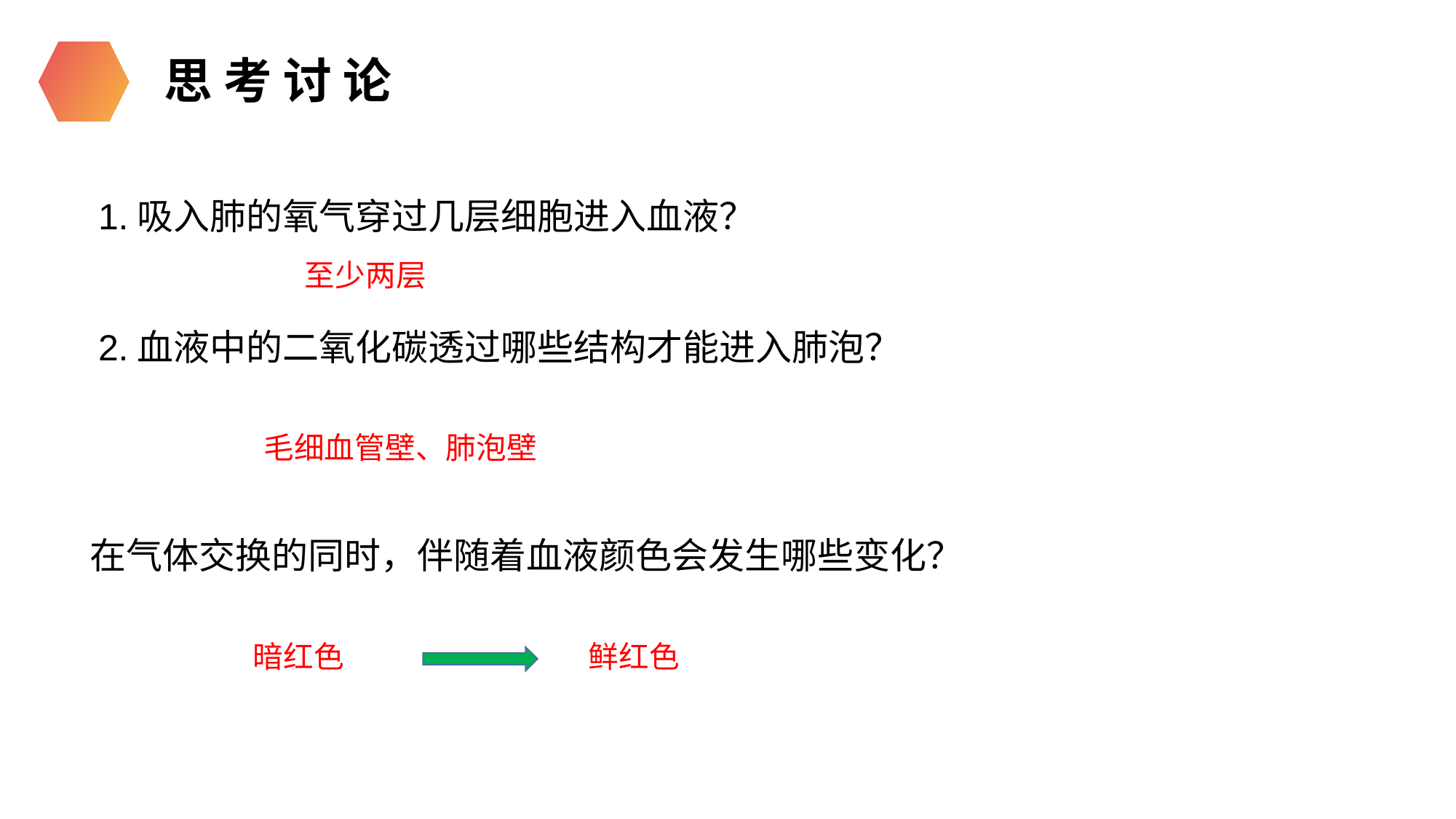

思 考 讨 论

1.吸入肺的氧气穿过几层细胞进入血液？

2.血液中的二氧化碳透过哪些结构才能进入肺泡？
至少两层
毛细血管壁、肺泡壁
在气体交换的同时，伴随着血液颜色会发生哪些变化？
暗红色
鲜红色